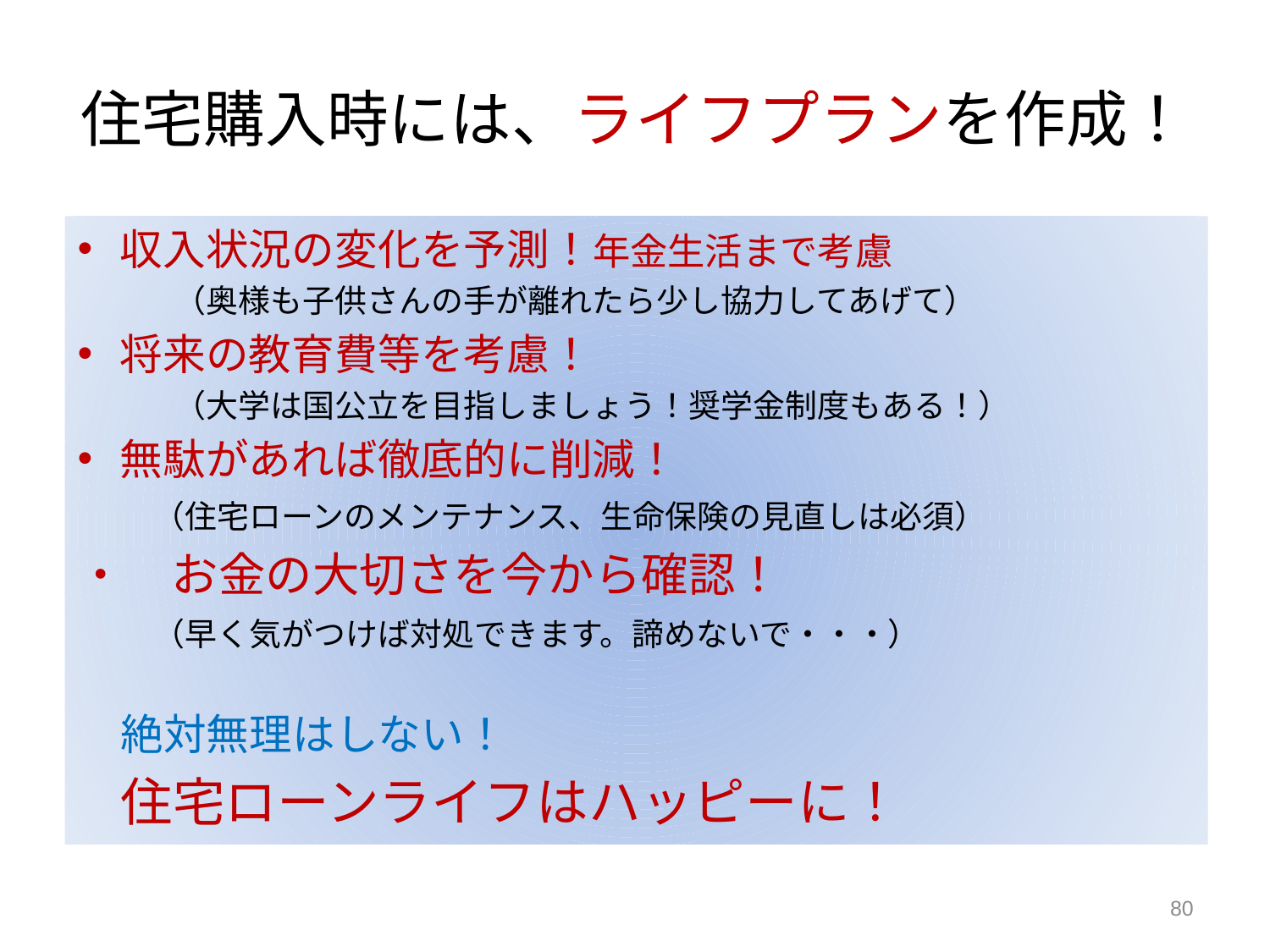

# 住宅購入時には、ライフプランを作成！
収入状況の変化を予測！年金生活まで考慮
　　　（奥様も子供さんの手が離れたら少し協力してあげて）
将来の教育費等を考慮！
　　　（大学は国公立を目指しましょう！奨学金制度もある！）
無駄があれば徹底的に削減！
　　（住宅ローンのメンテナンス、生命保険の見直しは必須）
・　お金の大切さを今から確認！
　　（早く気がつけば対処できます。諦めないで・・・）

　絶対無理はしない！
　住宅ローンライフはハッピーに！

80